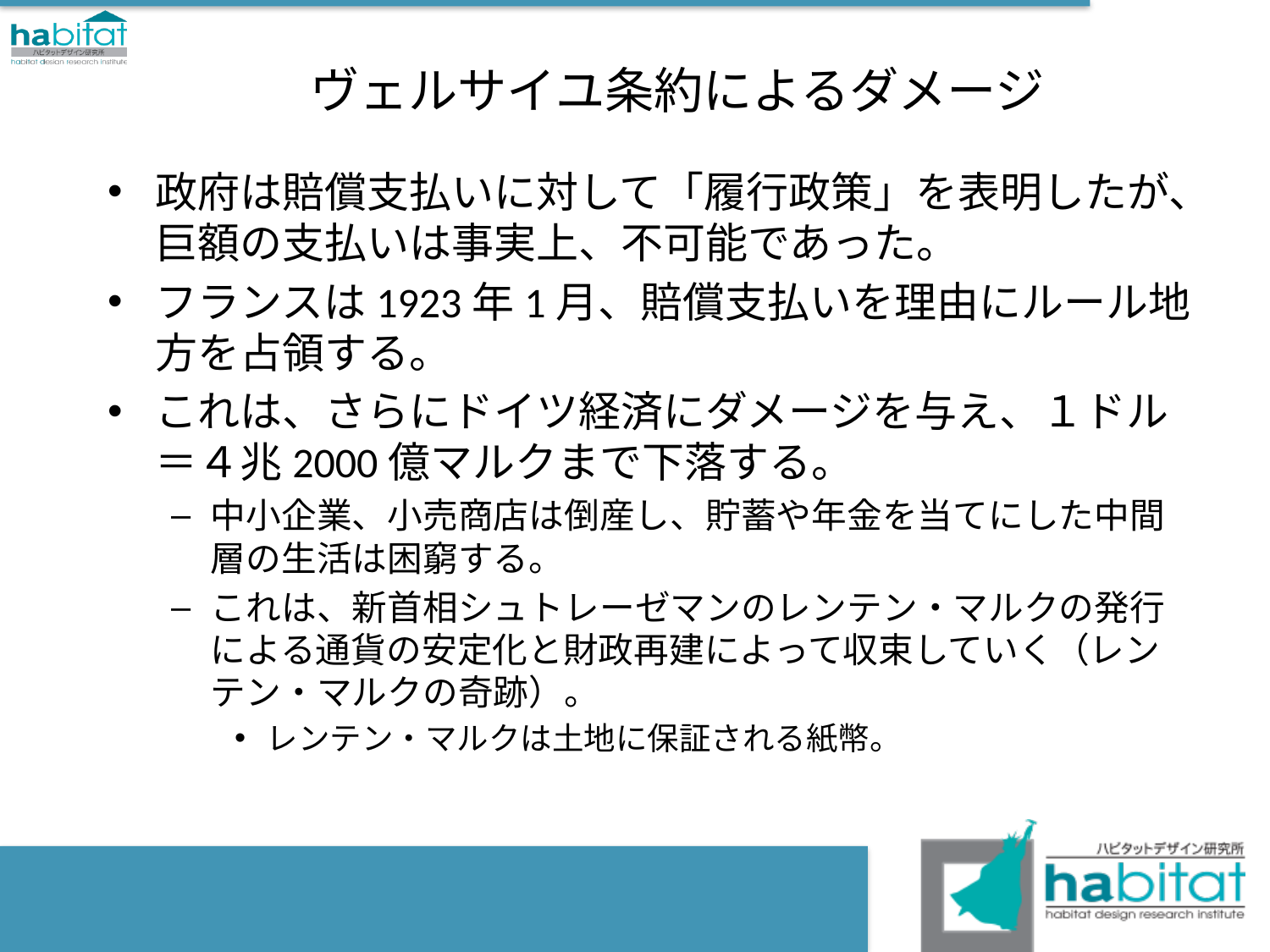

# ヴェルサイユ条約によるダメージ
政府は賠償支払いに対して「履行政策」を表明したが、巨額の支払いは事実上、不可能であった。
フランスは1923年1月、賠償支払いを理由にルール地方を占領する。
これは、さらにドイツ経済にダメージを与え、１ドル＝４兆2000億マルクまで下落する。
中小企業、小売商店は倒産し、貯蓄や年金を当てにした中間層の生活は困窮する。
これは、新首相シュトレーゼマンのレンテン・マルクの発行による通貨の安定化と財政再建によって収束していく（レンテン・マルクの奇跡）。
レンテン・マルクは土地に保証される紙幣。